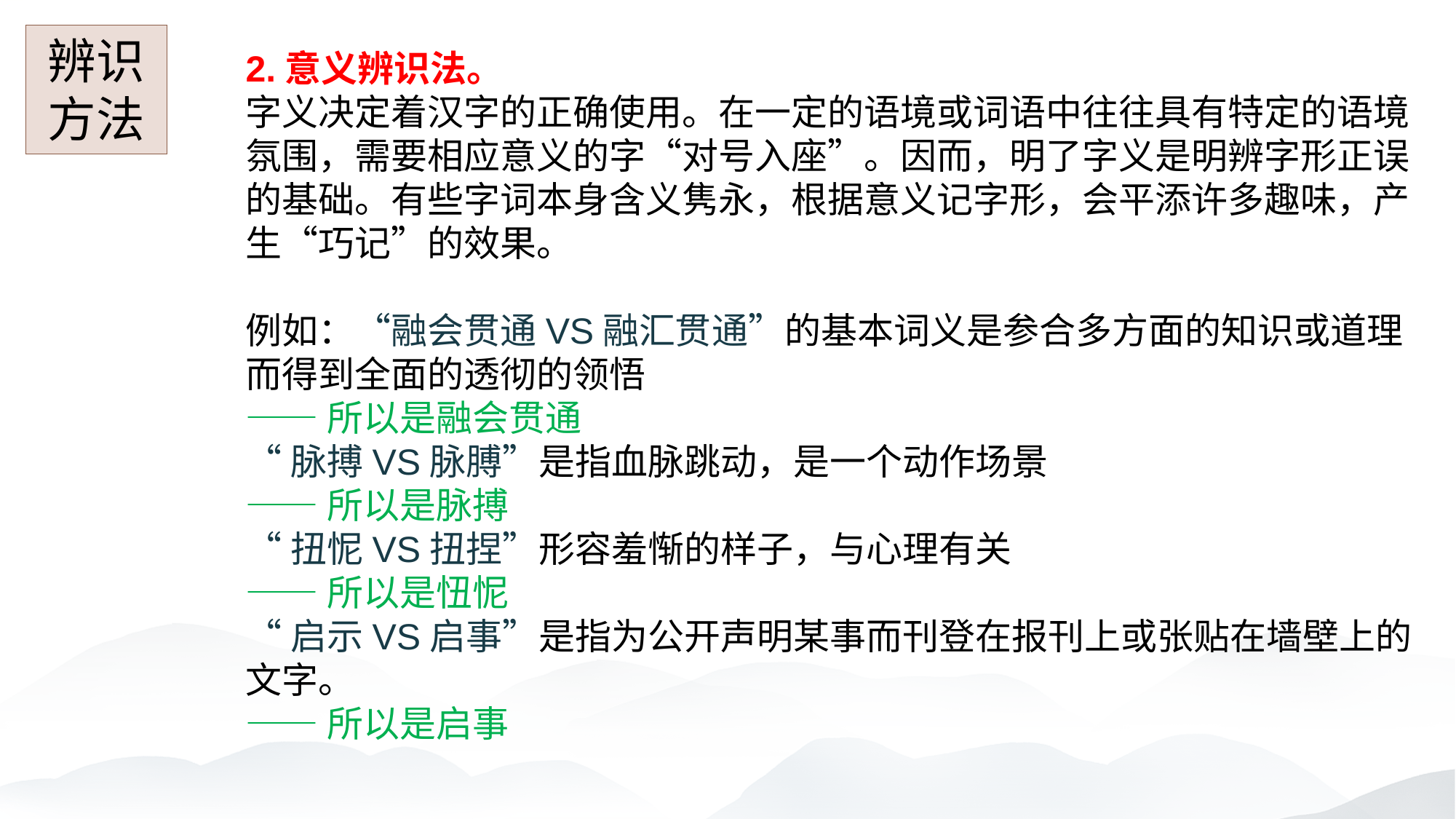

辨识方法
2.意义辨识法。
字义决定着汉字的正确使用。在一定的语境或词语中往往具有特定的语境氛围，需要相应意义的字“对号入座”。因而，明了字义是明辨字形正误的基础。有些字词本身含义隽永，根据意义记字形，会平添许多趣味，产生“巧记”的效果。

例如：“融会贯通VS融汇贯通”的基本词义是参合多方面的知识或道理而得到全面的透彻的领悟
——所以是融会贯通
“脉搏VS脉膊”是指血脉跳动，是一个动作场景
——所以是脉搏
“扭怩VS扭捏”形容羞惭的样子，与心理有关
——所以是忸怩
“启示VS启事”是指为公开声明某事而刊登在报刊上或张贴在墙壁上的文字。
——所以是启事